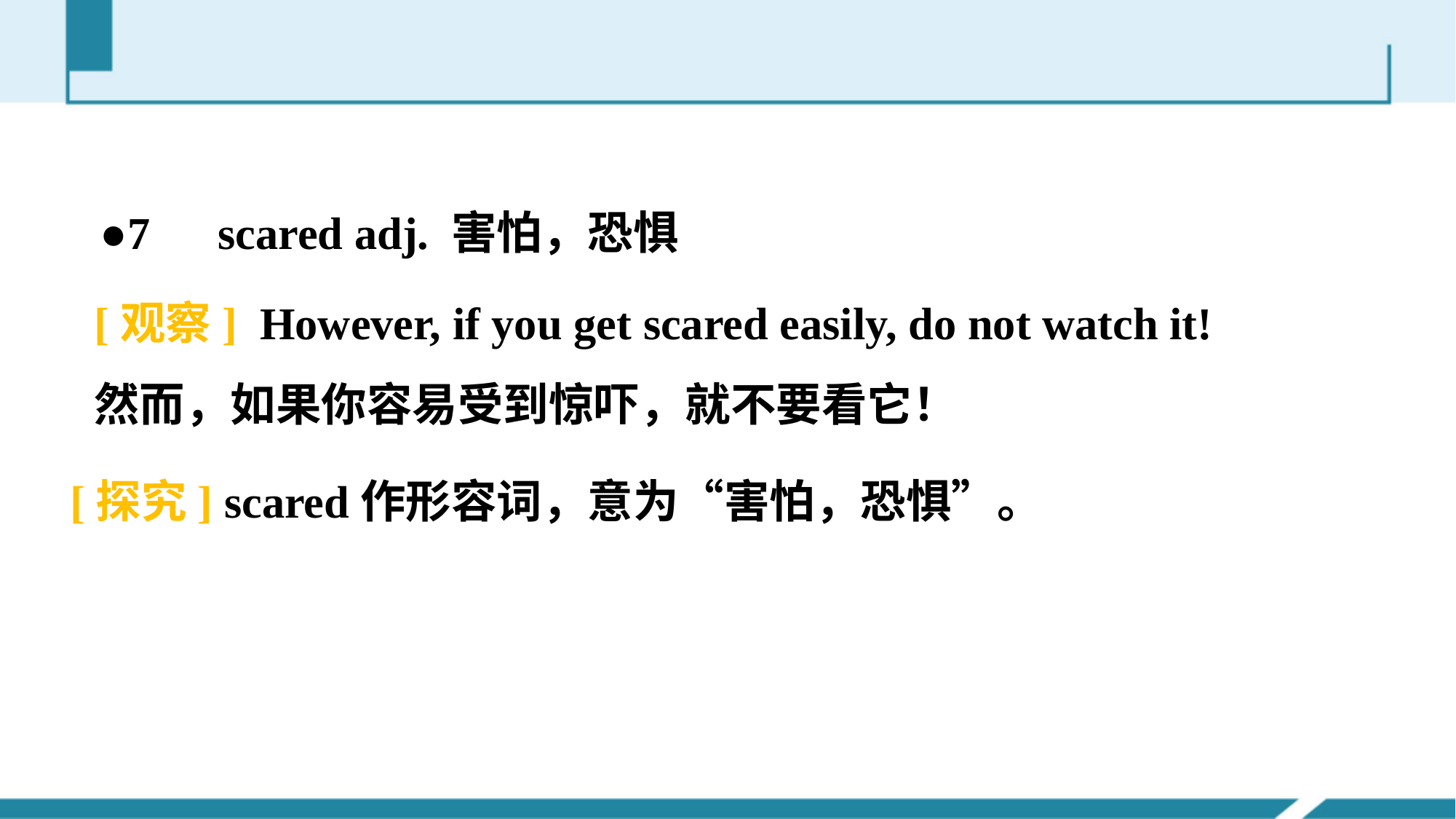

●7　scared adj. 害怕，恐惧
[观察]  However, if you get scared easily, do not watch it!
然而，如果你容易受到惊吓，就不要看它！
[探究] scared作形容词，意为“害怕，恐惧”。